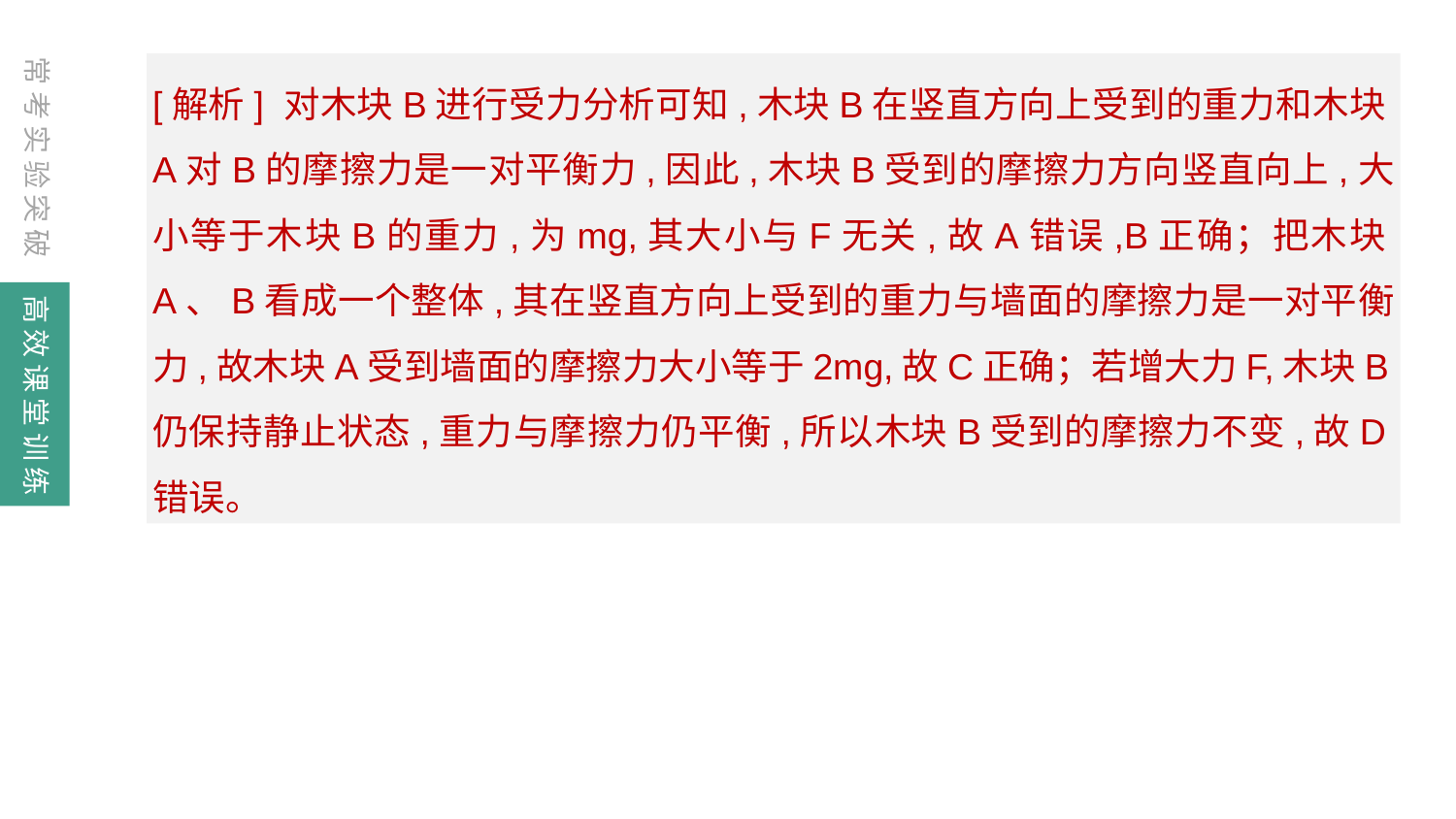

常考实验突破
[解析] 对木块B进行受力分析可知,木块B在竖直方向上受到的重力和木块A对B的摩擦力是一对平衡力,因此,木块B受到的摩擦力方向竖直向上,大小等于木块B的重力,为mg,其大小与F无关,故A错误,B正确；把木块A、B看成一个整体,其在竖直方向上受到的重力与墙面的摩擦力是一对平衡力,故木块A受到墙面的摩擦力大小等于2mg,故C正确；若增大力F,木块B仍保持静止状态,重力与摩擦力仍平衡,所以木块B受到的摩擦力不变,故D错误。

高效课堂训练